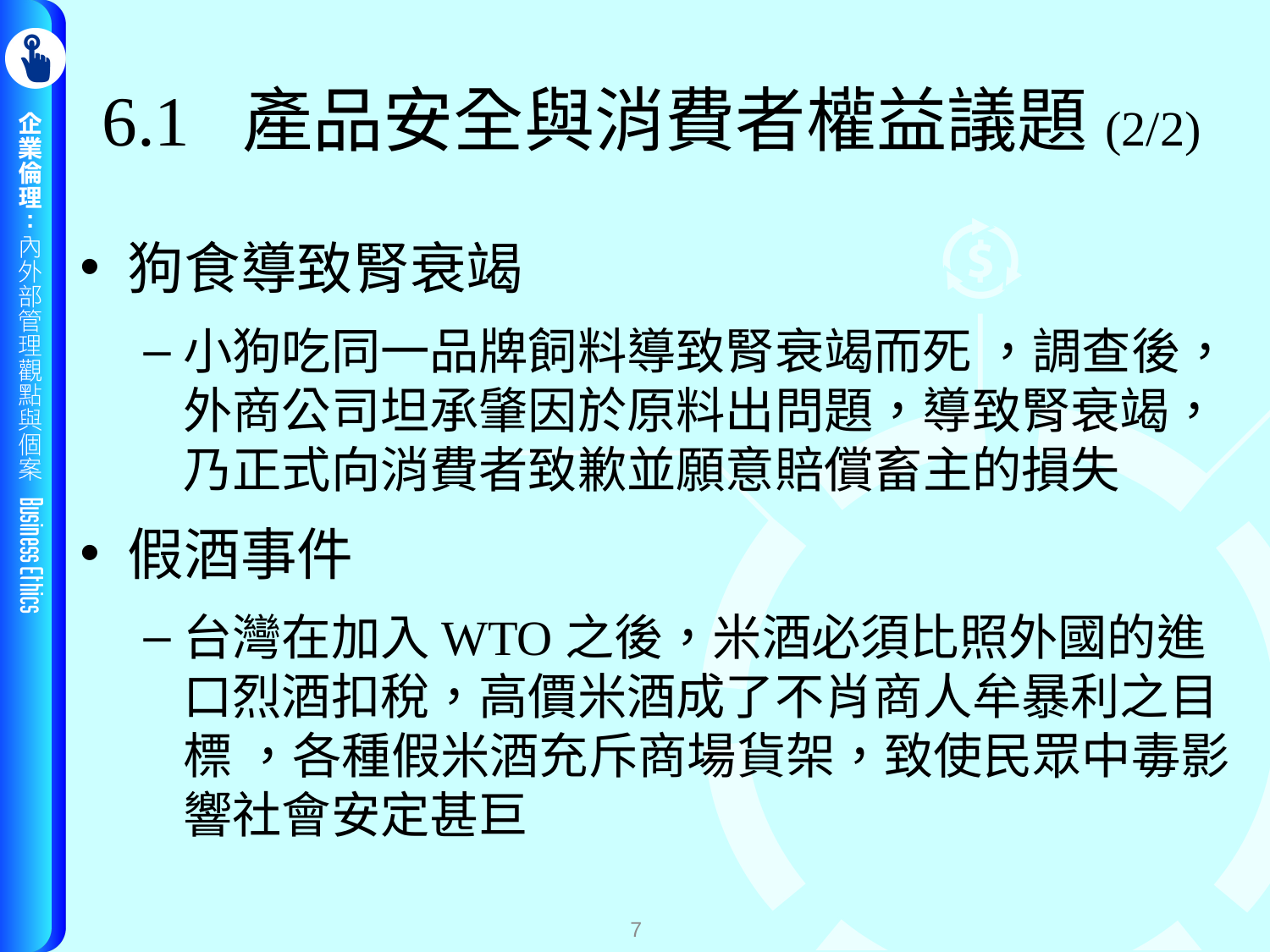

# 6.1  產品安全與消費者權益議題(2/2)
狗食導致腎衰竭
小狗吃同一品牌飼料導致腎衰竭而死 ，調查後，外商公司坦承肇因於原料出問題，導致腎衰竭，乃正式向消費者致歉並願意賠償畜主的損失
假酒事件
台灣在加入WTO之後，米酒必須比照外國的進口烈酒扣稅，高價米酒成了不肖商人牟暴利之目標 ，各種假米酒充斥商場貨架，致使民眾中毒影響社會安定甚巨
7